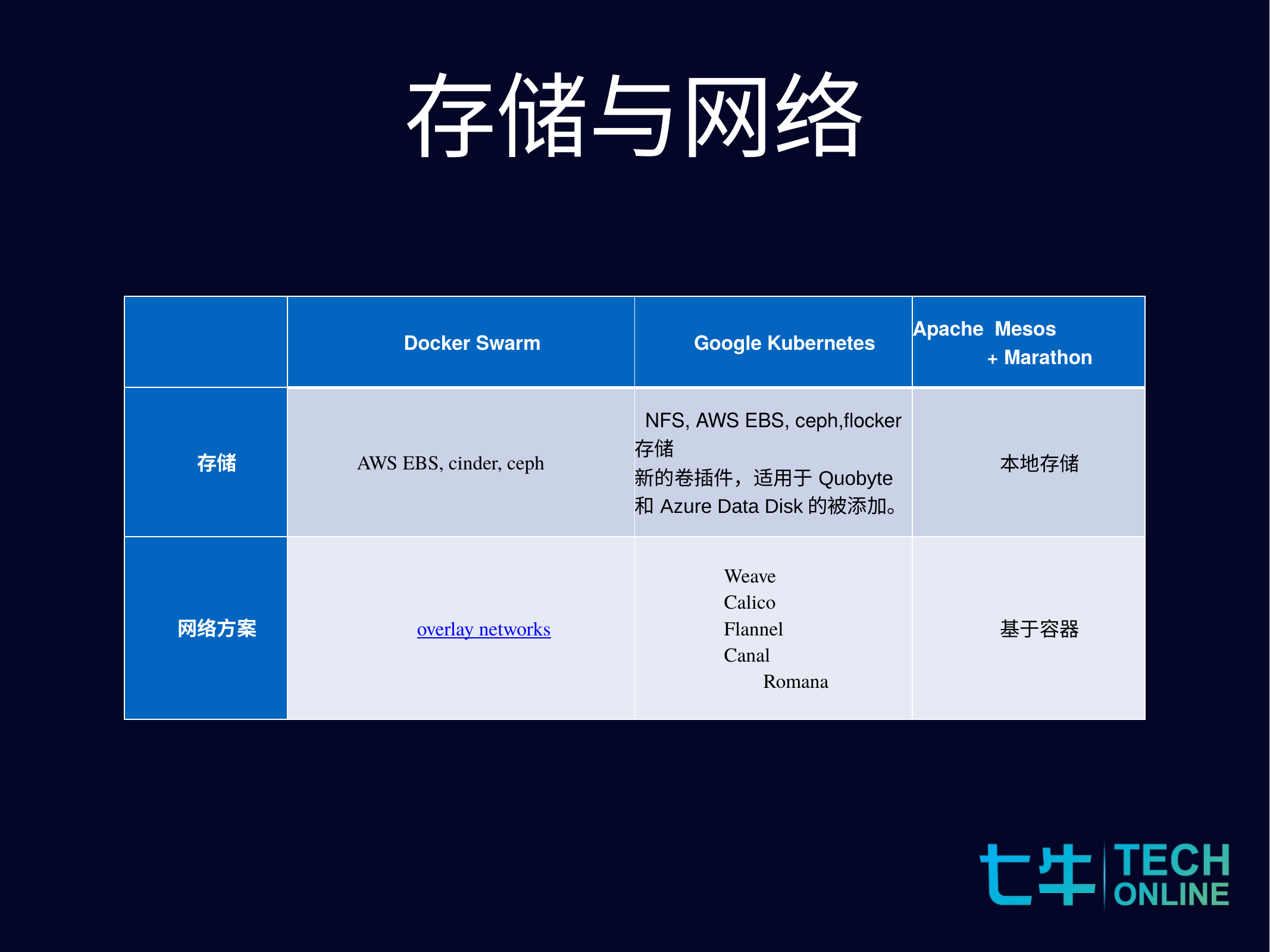

存储与网络
|  | Docker Swarm | Google Kubernetes | Apache Mesos + Marathon |
| --- | --- | --- | --- |
| 存储 | AWS EBS, cinder, ceph | NFS, AWS EBS, ceph,flocker 存储 新的卷插件，适用于Quobyte和Azure Data Disk的被添加。 | 本地存储 |
| 网络方案 | overlay networks | Weave Calico Flannel Canal Romana | 基于容器 |